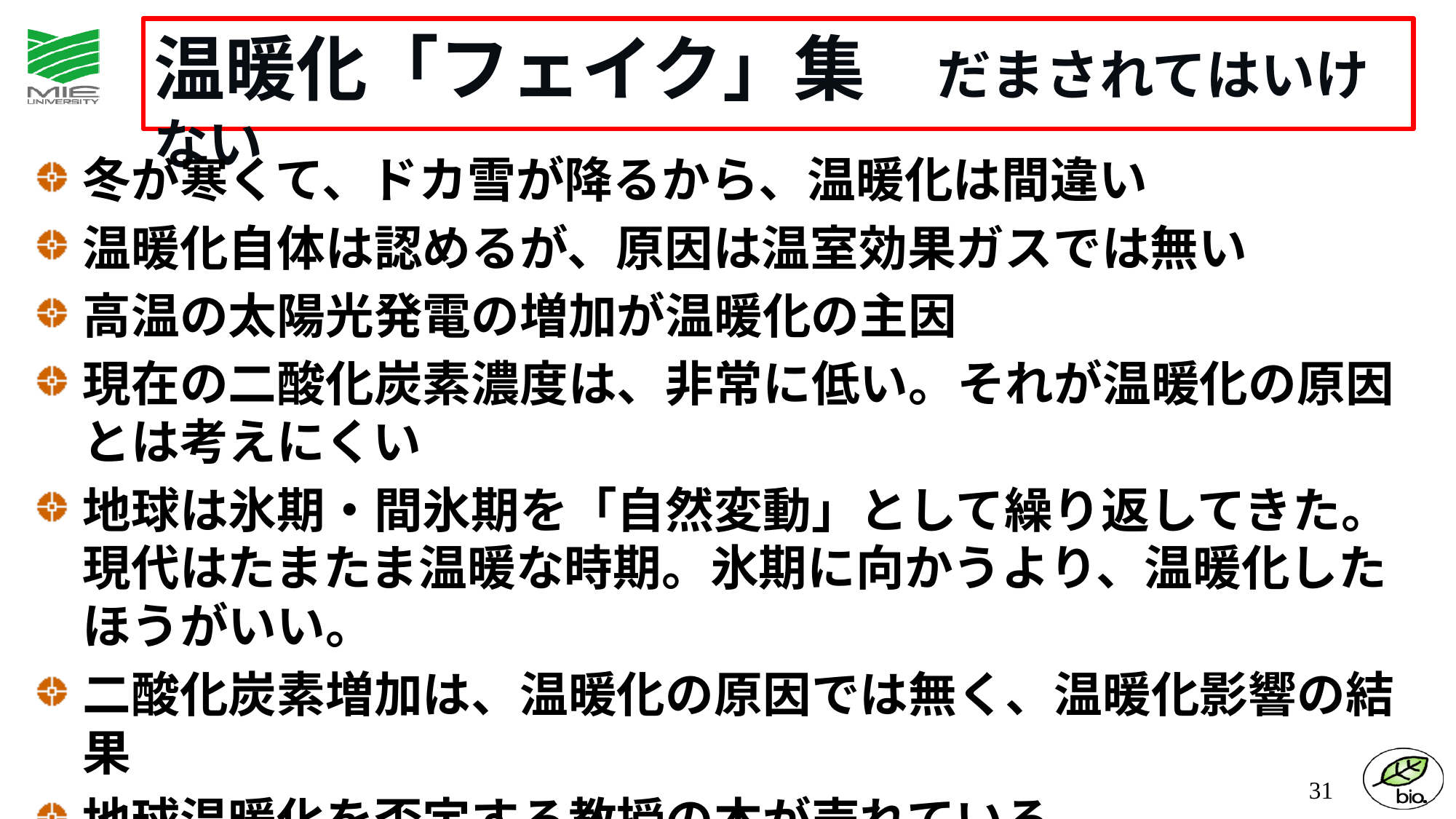

# 温暖化「フェイク」集　だまされてはいけない
冬が寒くて、ドカ雪が降るから、温暖化は間違い
温暖化自体は認めるが、原因は温室効果ガスでは無い
高温の太陽光発電の増加が温暖化の主因
現在の二酸化炭素濃度は、非常に低い。それが温暖化の原因とは考えにくい
地球は氷期・間氷期を「自然変動」として繰り返してきた。現代はたまたま温暖な時期。氷期に向かうより、温暖化したほうがいい。
二酸化炭素増加は、温暖化の原因では無く、温暖化影響の結果
地球温暖化を否定する教授の本が売れている
31